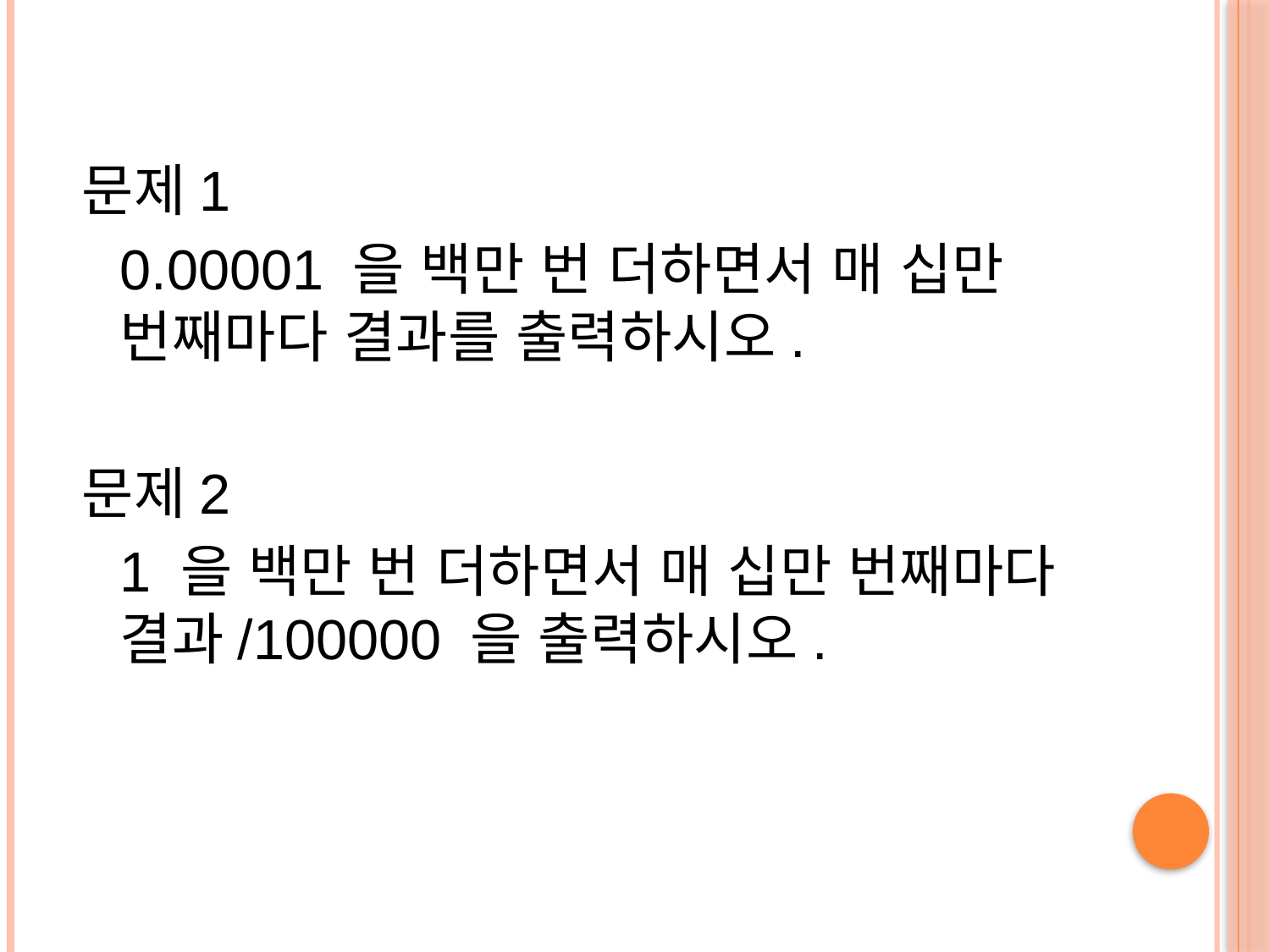

문제1
	0.00001 을 백만 번 더하면서 매 십만 번째마다 결과를 출력하시오.

문제2
	1 을 백만 번 더하면서 매 십만 번째마다 결과/100000 을 출력하시오.